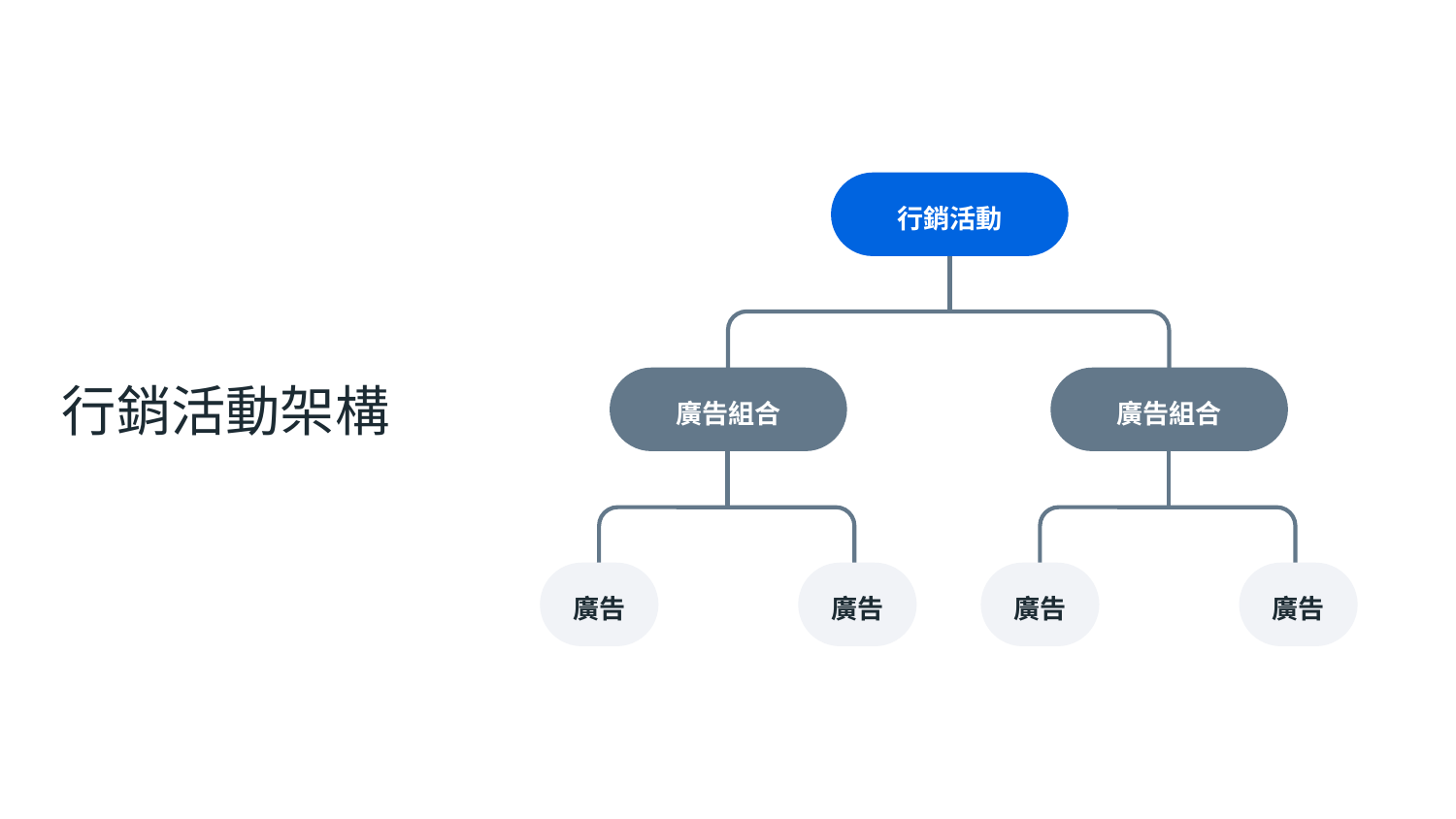

行銷活動

廣告組合
廣告組合

廣告
廣告
廣告
廣告

行銷活動架構